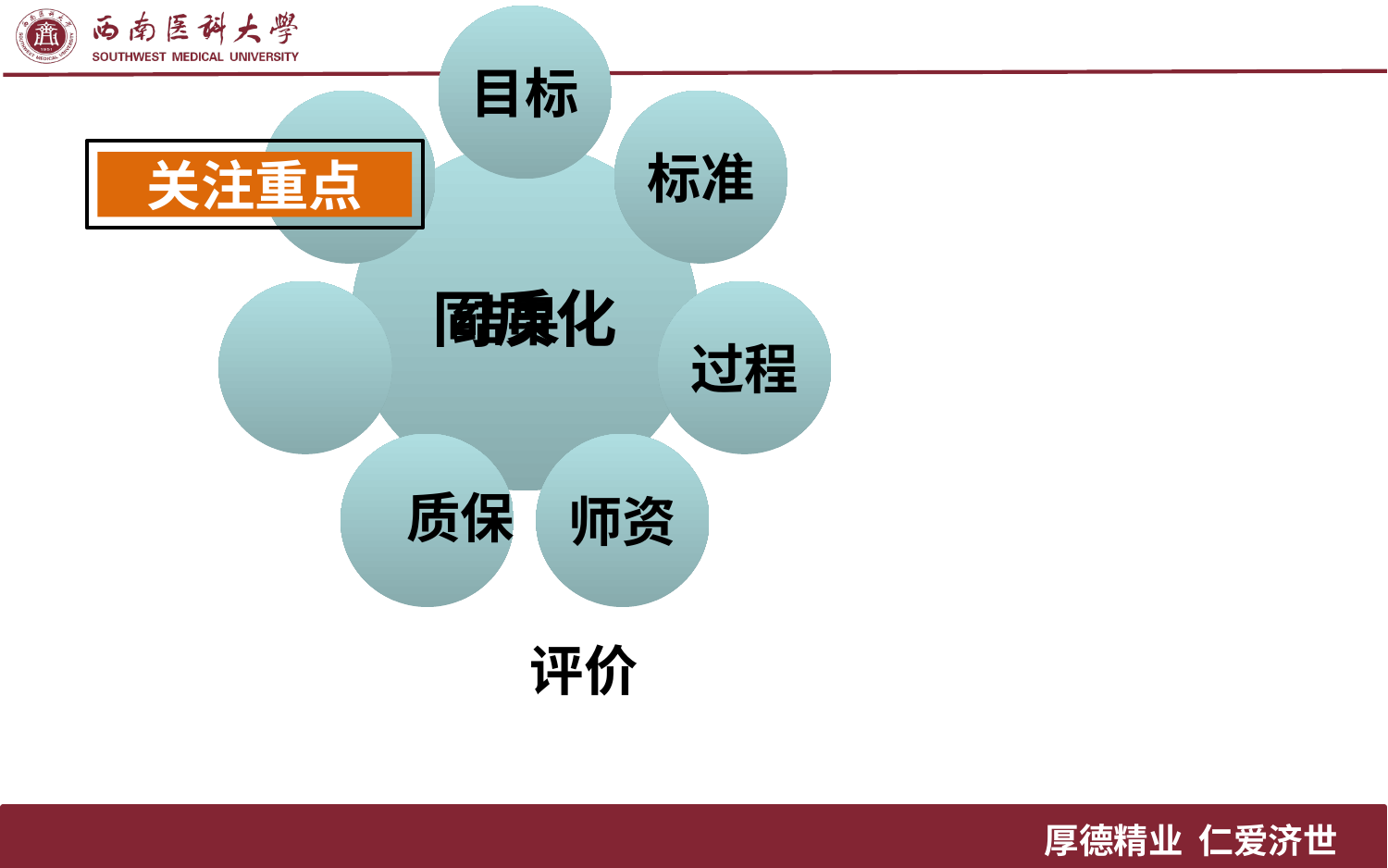

同质化
目标
标准
过程
师资

关注重点
结果
质保
评价